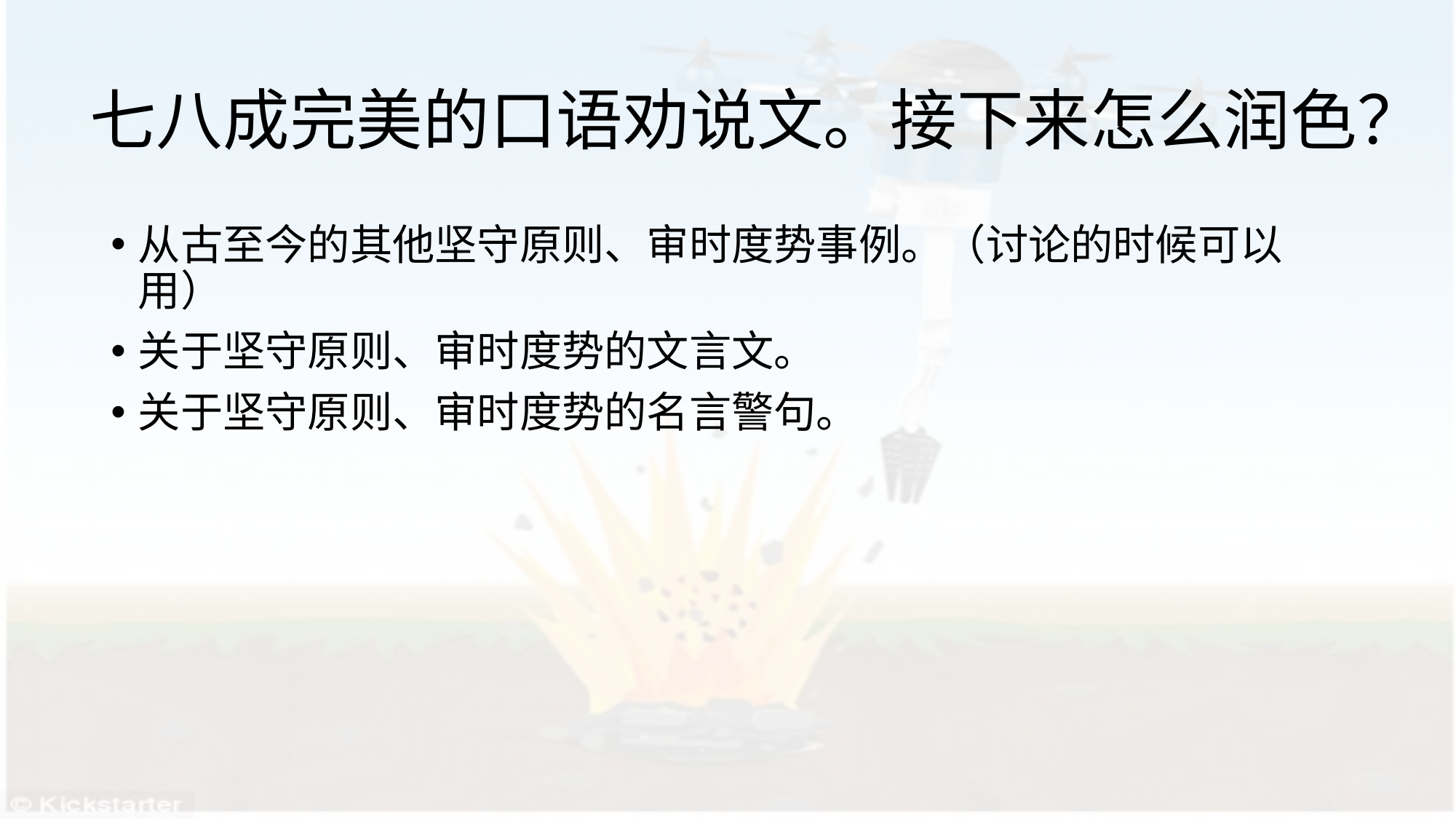

# 七八成完美的口语劝说文。接下来怎么润色？
从古至今的其他坚守原则、审时度势事例。（讨论的时候可以用）
关于坚守原则、审时度势的文言文。
关于坚守原则、审时度势的名言警句。